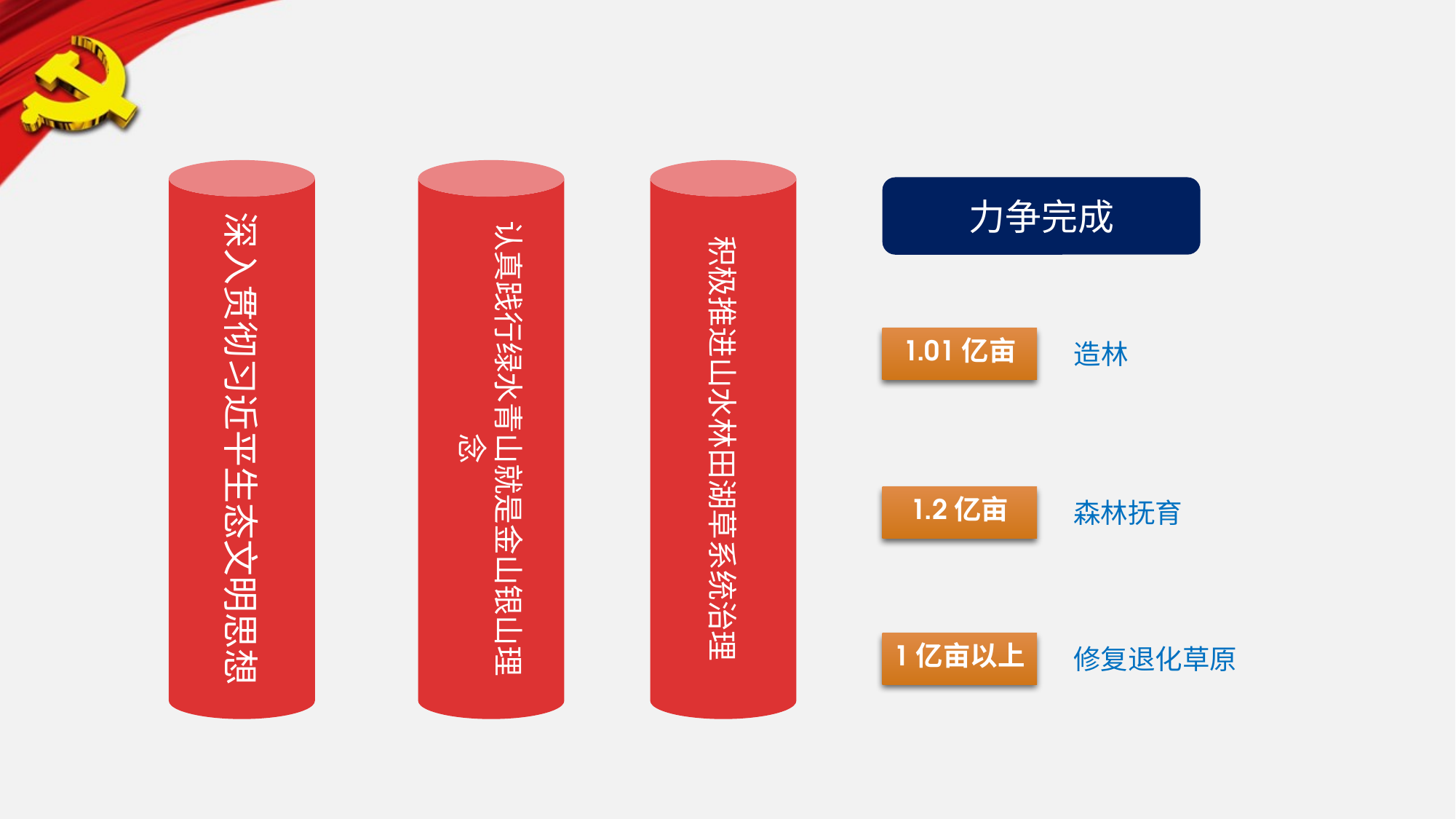

深入贯彻习近平生态文明思想
认真践行绿水青山就是金山银山理念
积极推进山水林田湖草系统治理
力争完成
1.01亿亩
造林
1.2亿亩
森林抚育
1亿亩以上
修复退化草原